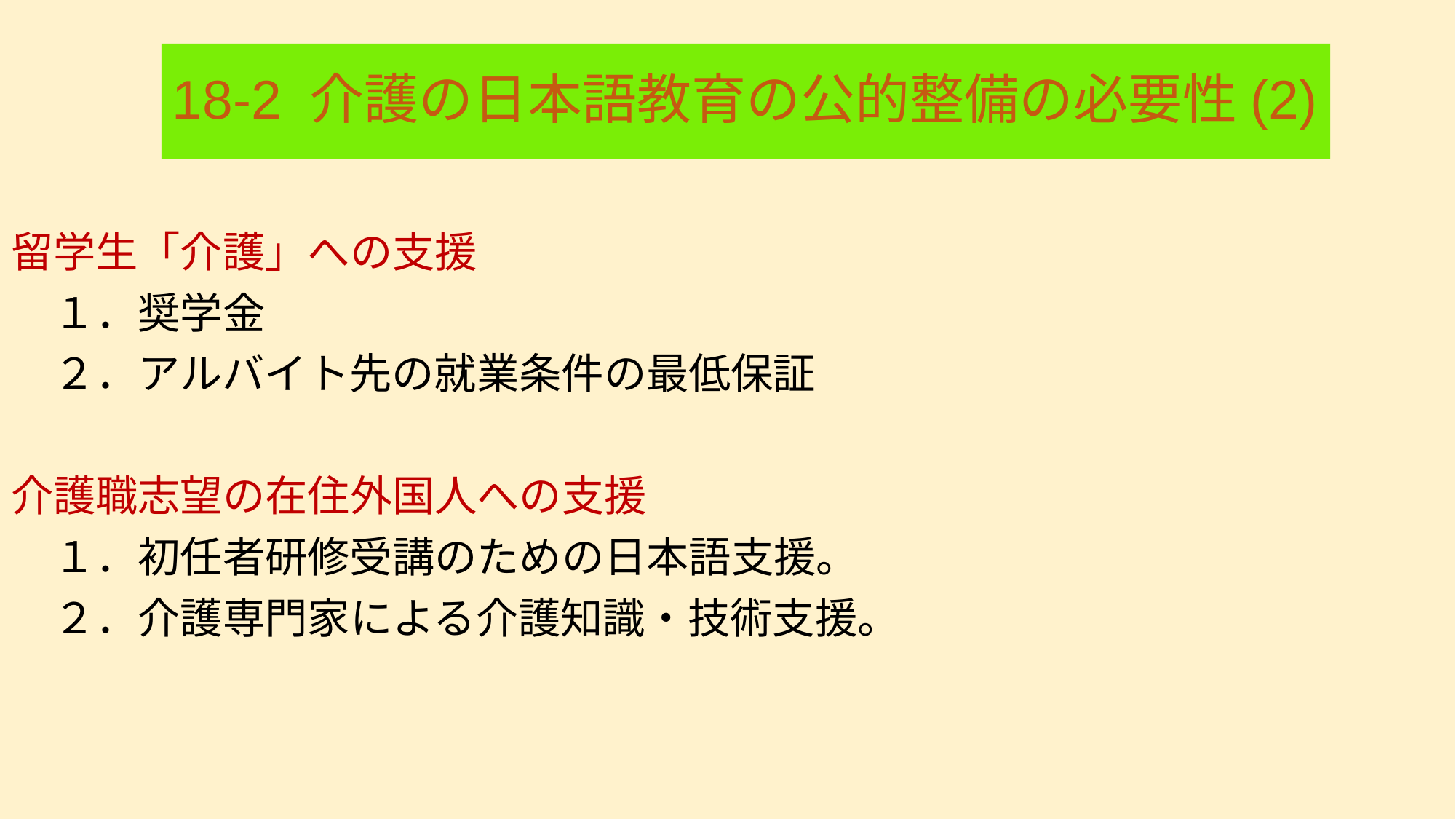

# 18-2 介護の日本語教育の公的整備の必要性(2)

留学生「介護」への支援
　１．奨学金
　２．アルバイト先の就業条件の最低保証

介護職志望の在住外国人への支援
　１．初任者研修受講のための日本語支援。
　２．介護専門家による介護知識・技術支援。